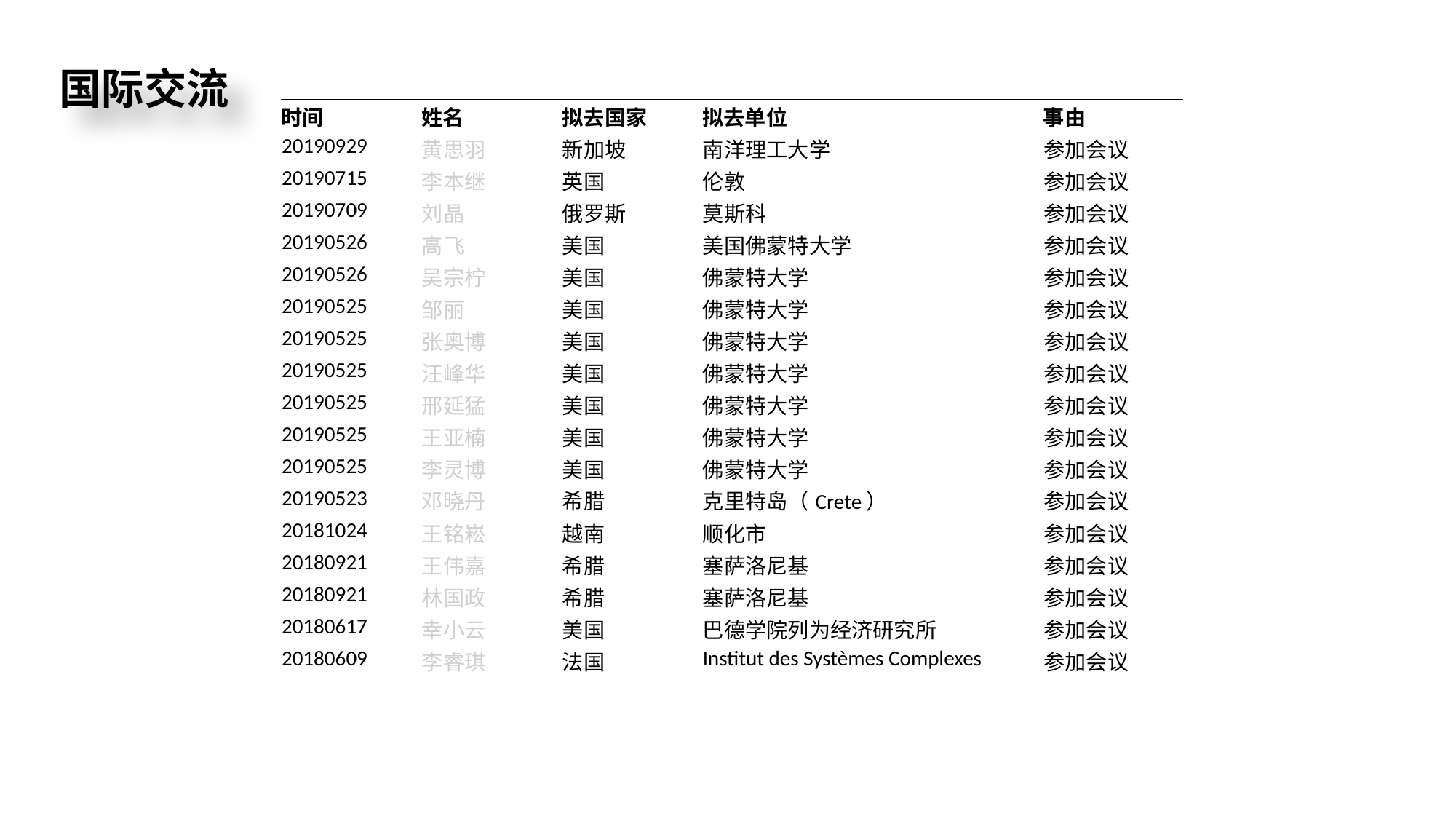

国际交流
| 时间 | 姓名 | 拟去国家 | 拟去单位 | 事由 |
| --- | --- | --- | --- | --- |
| 20190929 | 黄思羽 | 新加坡 | 南洋理工大学 | 参加会议 |
| 20190715 | 李本继 | 英国 | 伦敦 | 参加会议 |
| 20190709 | 刘晶 | 俄罗斯 | 莫斯科 | 参加会议 |
| 20190526 | 高飞 | 美国 | 美国佛蒙特大学 | 参加会议 |
| 20190526 | 吴宗柠 | 美国 | 佛蒙特大学 | 参加会议 |
| 20190525 | 邹丽 | 美国 | 佛蒙特大学 | 参加会议 |
| 20190525 | 张奥博 | 美国 | 佛蒙特大学 | 参加会议 |
| 20190525 | 汪峰华 | 美国 | 佛蒙特大学 | 参加会议 |
| 20190525 | 邢延猛 | 美国 | 佛蒙特大学 | 参加会议 |
| 20190525 | 王亚楠 | 美国 | 佛蒙特大学 | 参加会议 |
| 20190525 | 李灵博 | 美国 | 佛蒙特大学 | 参加会议 |
| 20190523 | 邓晓丹 | 希腊 | 克里特岛（Crete） | 参加会议 |
| 20181024 | 王铭崧 | 越南 | 顺化市 | 参加会议 |
| 20180921 | 王伟嘉 | 希腊 | 塞萨洛尼基 | 参加会议 |
| 20180921 | 林国政 | 希腊 | 塞萨洛尼基 | 参加会议 |
| 20180617 | 幸小云 | 美国 | 巴德学院列为经济研究所 | 参加会议 |
| 20180609 | 李睿琪 | 法国 | Institut des Systèmes Complexes | 参加会议 |